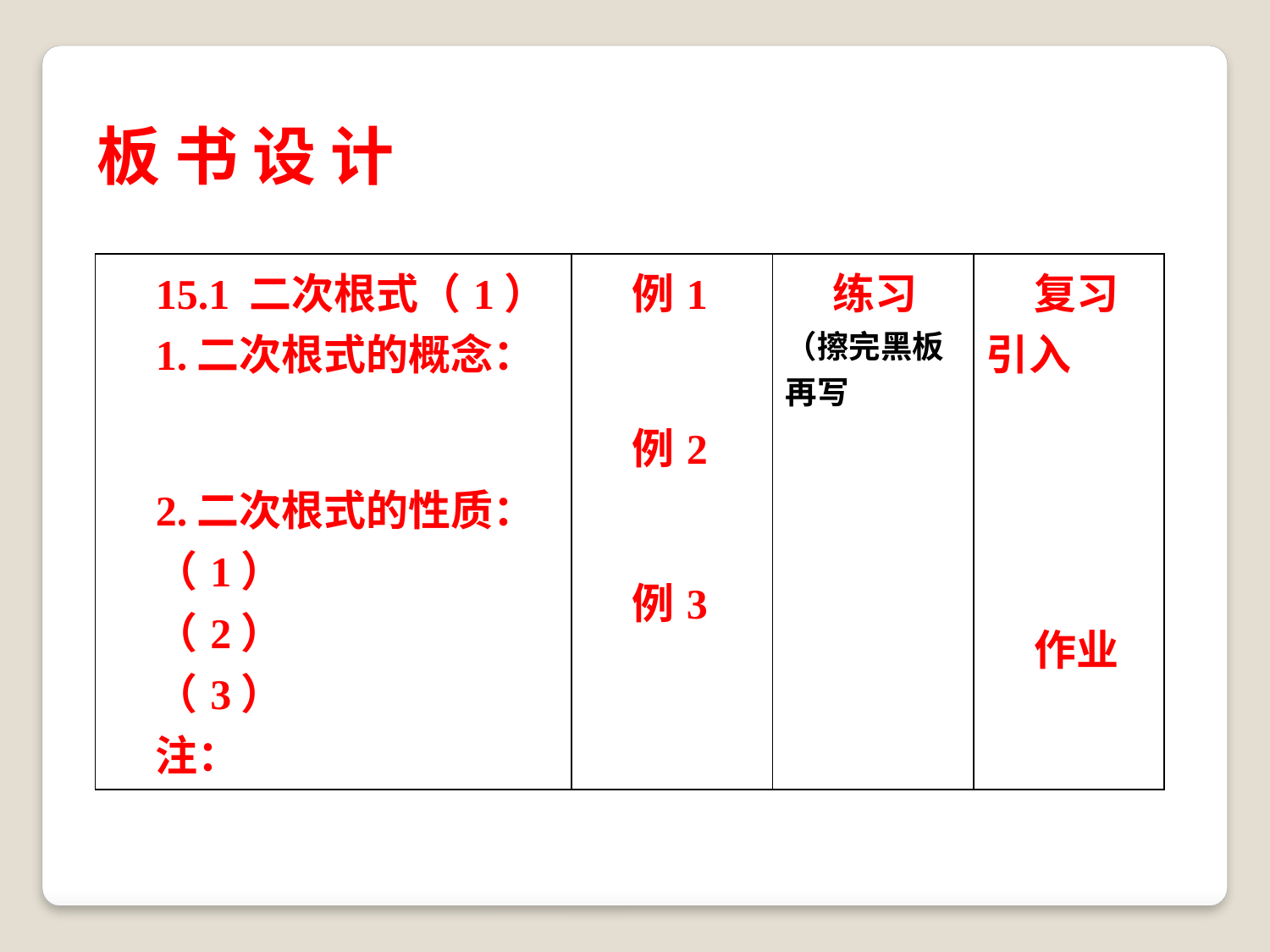

# 板 书 设 计
| 15.1 二次根式（1） 1.二次根式的概念： 2.二次根式的性质： （1） （2） （3） 注： | 例1 例2 例3 | 练习（擦完黑板再写 | 复习引入 作业 |
| --- | --- | --- | --- |